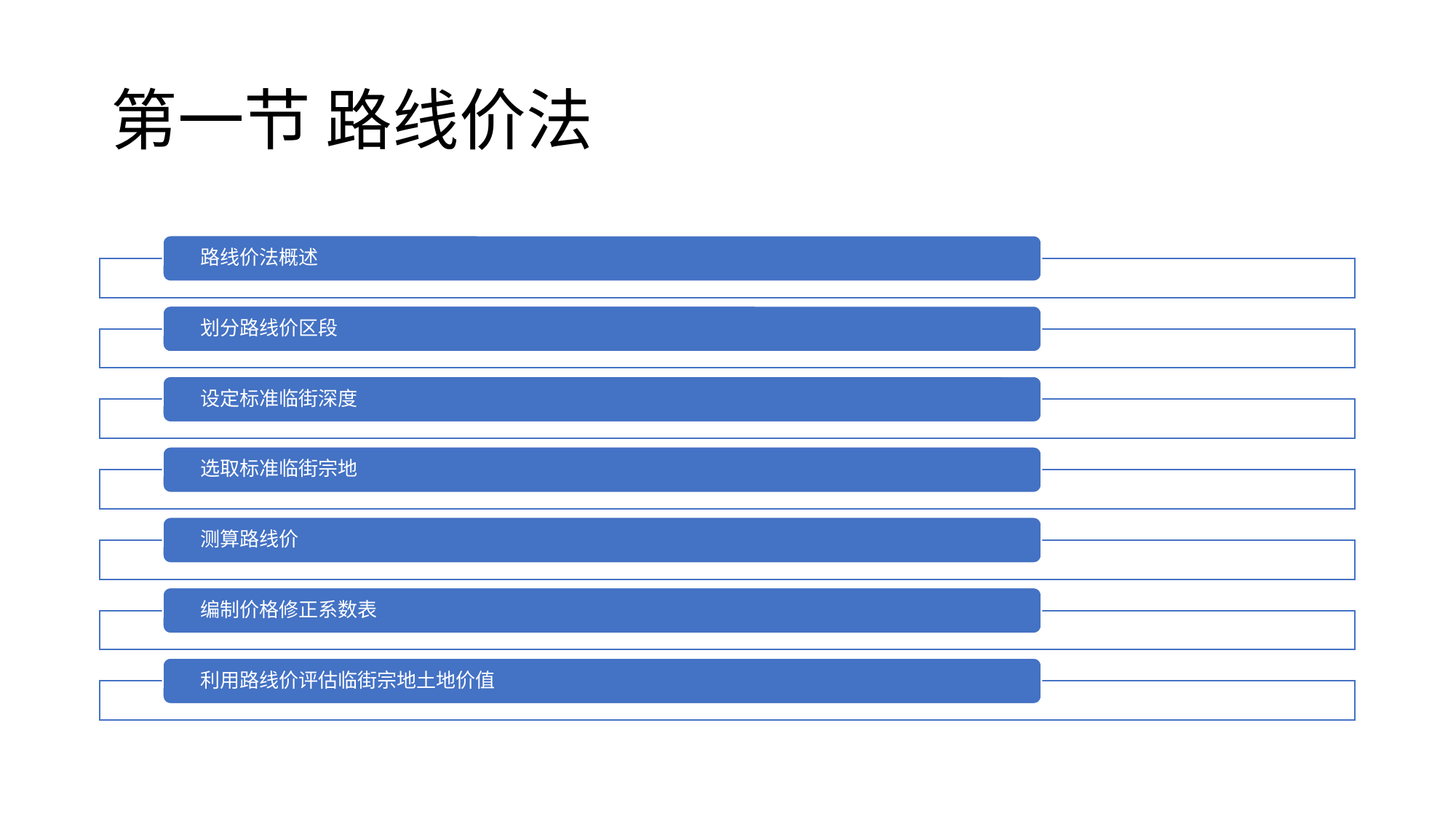

# 第一节 路线价法
路线价法概述
划分路线价区段
设定标准临街深度
选取标准临街宗地
测算路线价
编制价格修正系数表
利用路线价评估临街宗地土地价值